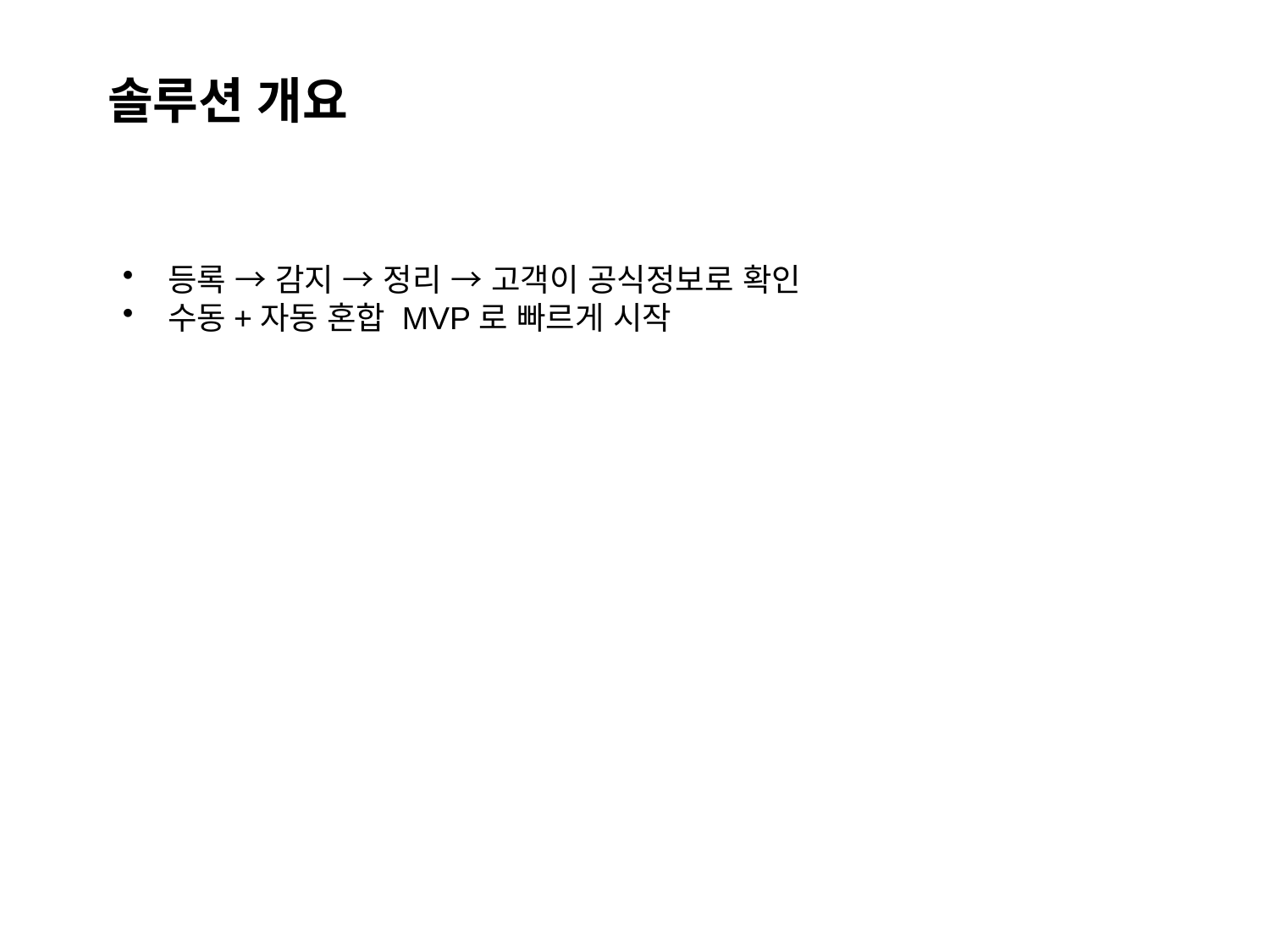

# 솔루션 개요
등록 → 감지 → 정리 → 고객이 공식정보로 확인
수동+자동 혼합 MVP로 빠르게 시작